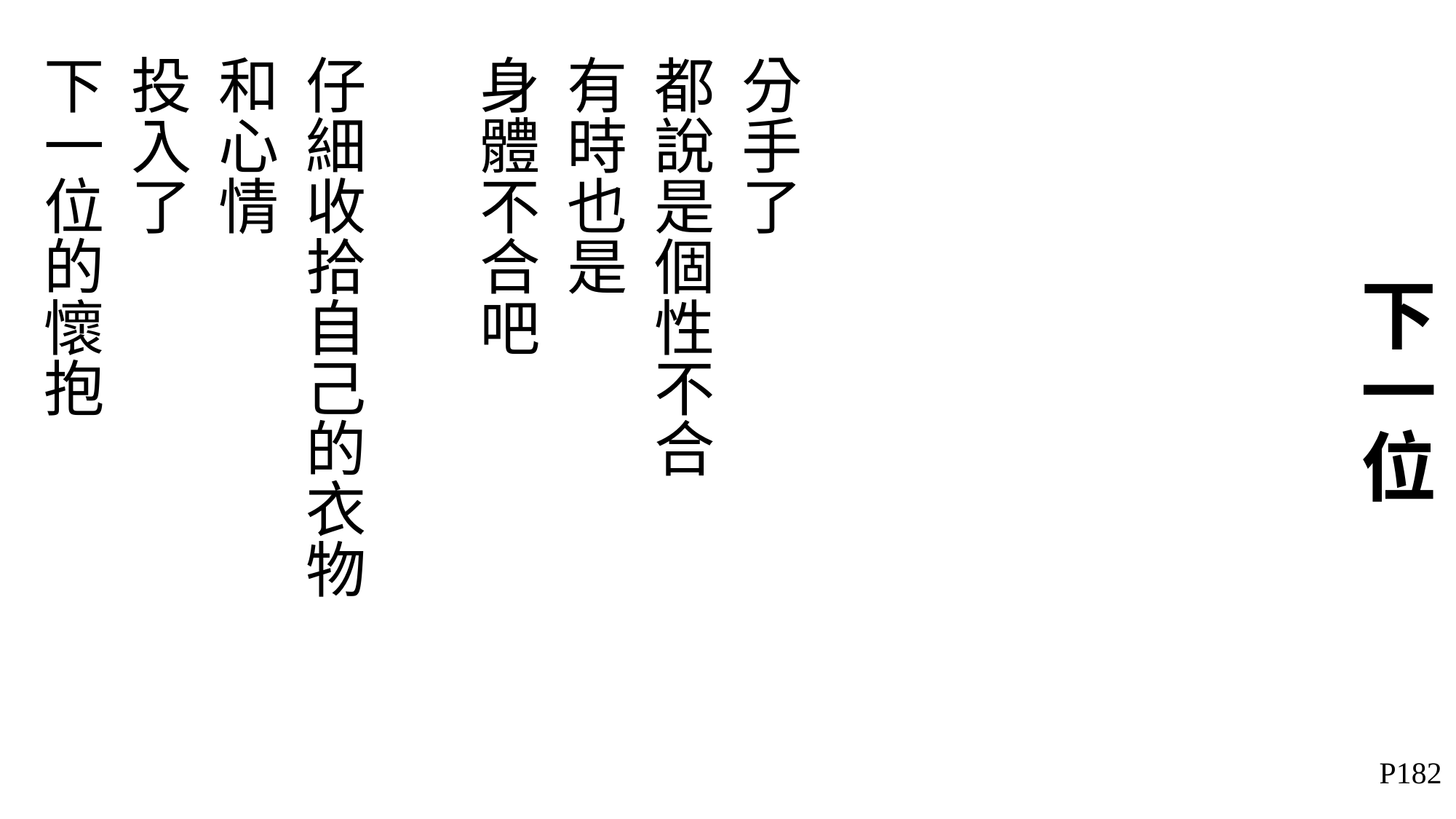

分手了
都說是個性不合
有時也是
身體不合吧

仔細收拾自己的衣物
和心情
投入了
下一位的懷抱
# 下一位
P182